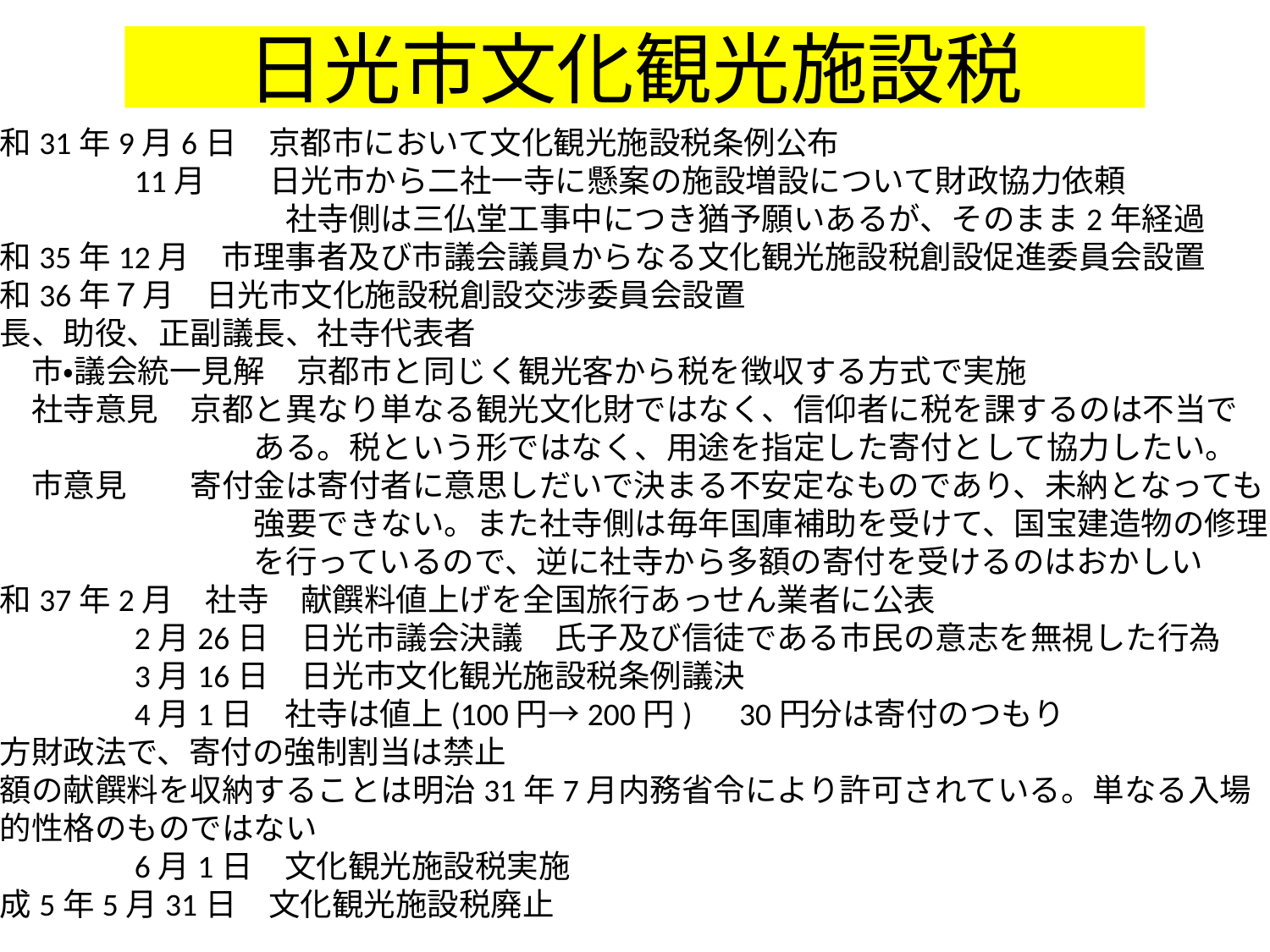

# 日光市文化観光施設税
昭和31年9月6日　京都市において文化観光施設税条例公布
　　　　　11月　　日光市から二社一寺に懸案の施設増設について財政協力依頼
　　　　　　　　　　社寺側は三仏堂工事中につき猶予願いあるが、そのまま2年経過
昭和35年12月　市理事者及び市議会議員からなる文化観光施設税創設促進委員会設置
昭和36年７月　日光市文化施設税創設交渉委員会設置
市長、助役、正副議長、社寺代表者
　　市・議会統一見解　京都市と同じく観光客から税を徴収する方式で実施
　　社寺意見　京都と異なり単なる観光文化財ではなく、信仰者に税を課するのは不当で
　　　　　　　　　ある。税という形ではなく、用途を指定した寄付として協力したい。
　　市意見　　寄付金は寄付者に意思しだいで決まる不安定なものであり、未納となっても
　　　　　　　　　強要できない。また社寺側は毎年国庫補助を受けて、国宝建造物の修理
　　　　　　　　　を行っているので、逆に社寺から多額の寄付を受けるのはおかしい
昭和37年2月　社寺　献饌料値上げを全国旅行あっせん業者に公表
　　　　　2月26日　日光市議会決議　氏子及び信徒である市民の意志を無視した行為
　　　　　3月16日　日光市文化観光施設税条例議決
　　　　　4月1日　社寺は値上(100円→200円)　30円分は寄付のつもり
地方財政法で、寄付の強制割当は禁止
定額の献饌料を収納することは明治31年7月内務省令により許可されている。単なる入場
料的性格のものではない
　　　　　6月1日　文化観光施設税実施
平成5年5月31日　文化観光施設税廃止